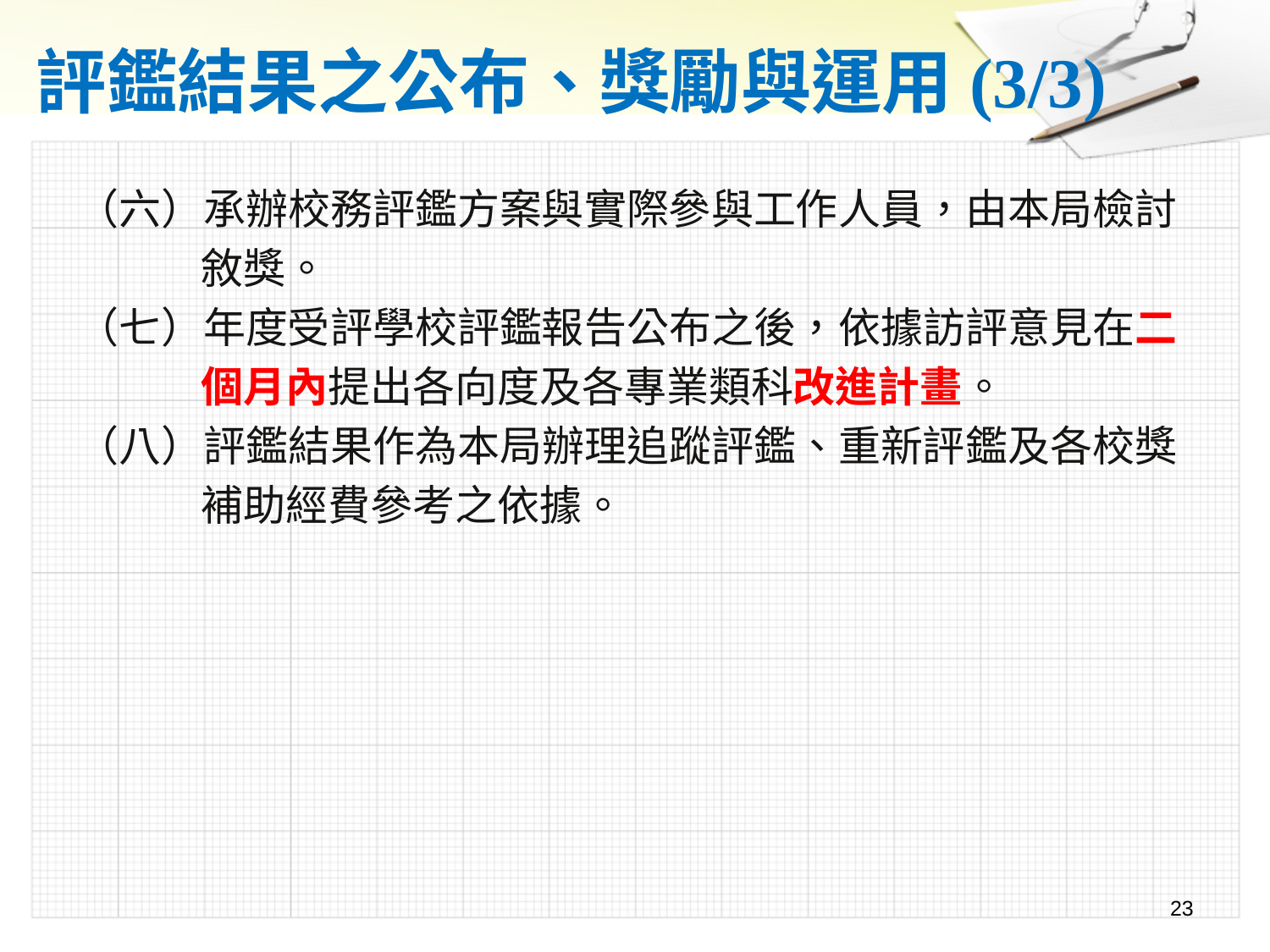

# 評鑑結果之公布、獎勵與運用(3/3)
（六）承辦校務評鑑方案與實際參與工作人員，由本局檢討
            敘獎。
（七）年度受評學校評鑑報告公布之後，依據訪評意見在二
            個月內提出各向度及各專業類科改進計畫。
（八）評鑑結果作為本局辦理追蹤評鑑、重新評鑑及各校獎
            補助經費參考之依據。
23